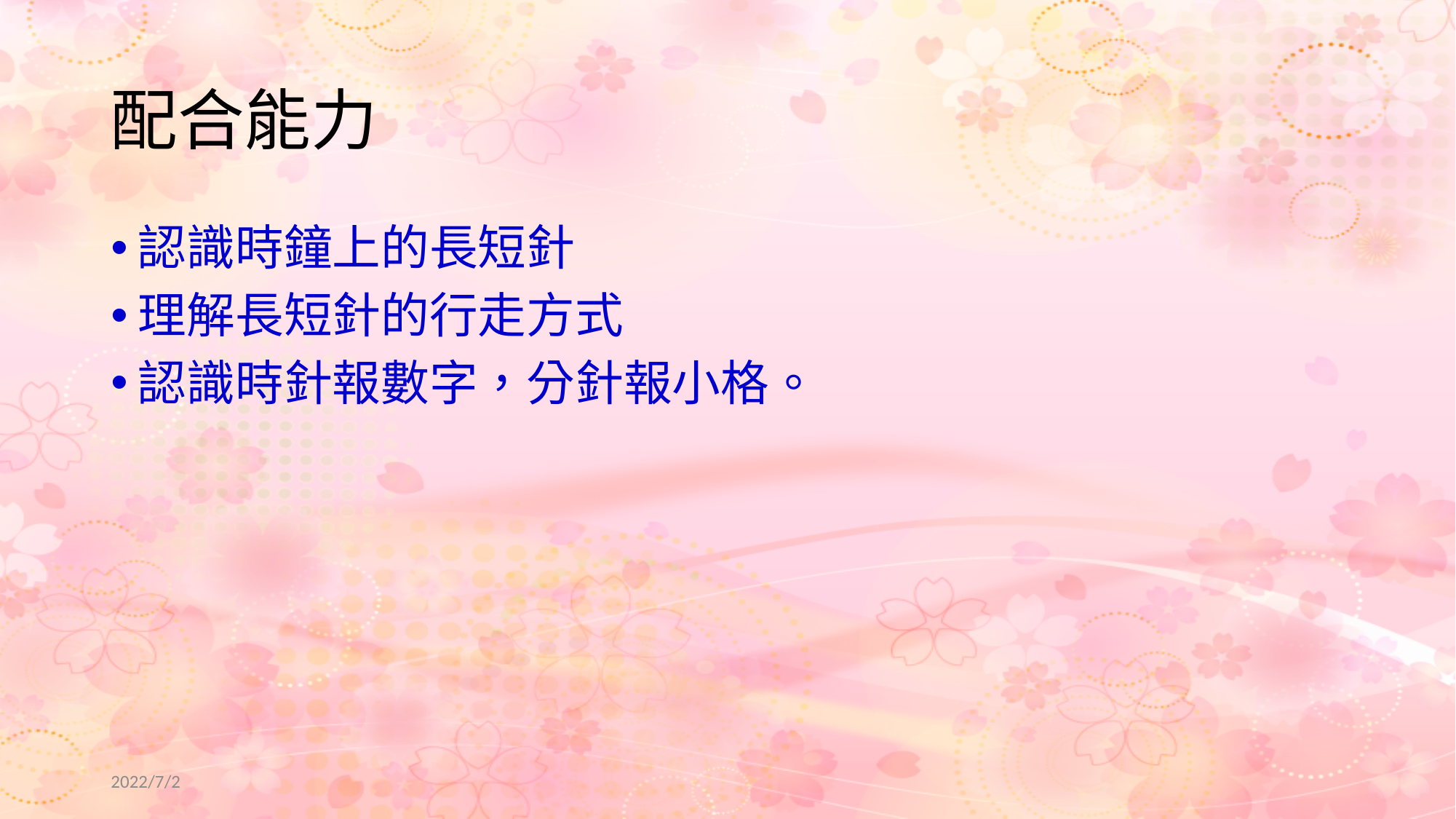

# 配合能力
認識時鐘上的長短針
理解長短針的行走方式
認識時針報數字，分針報小格。
2022/7/2